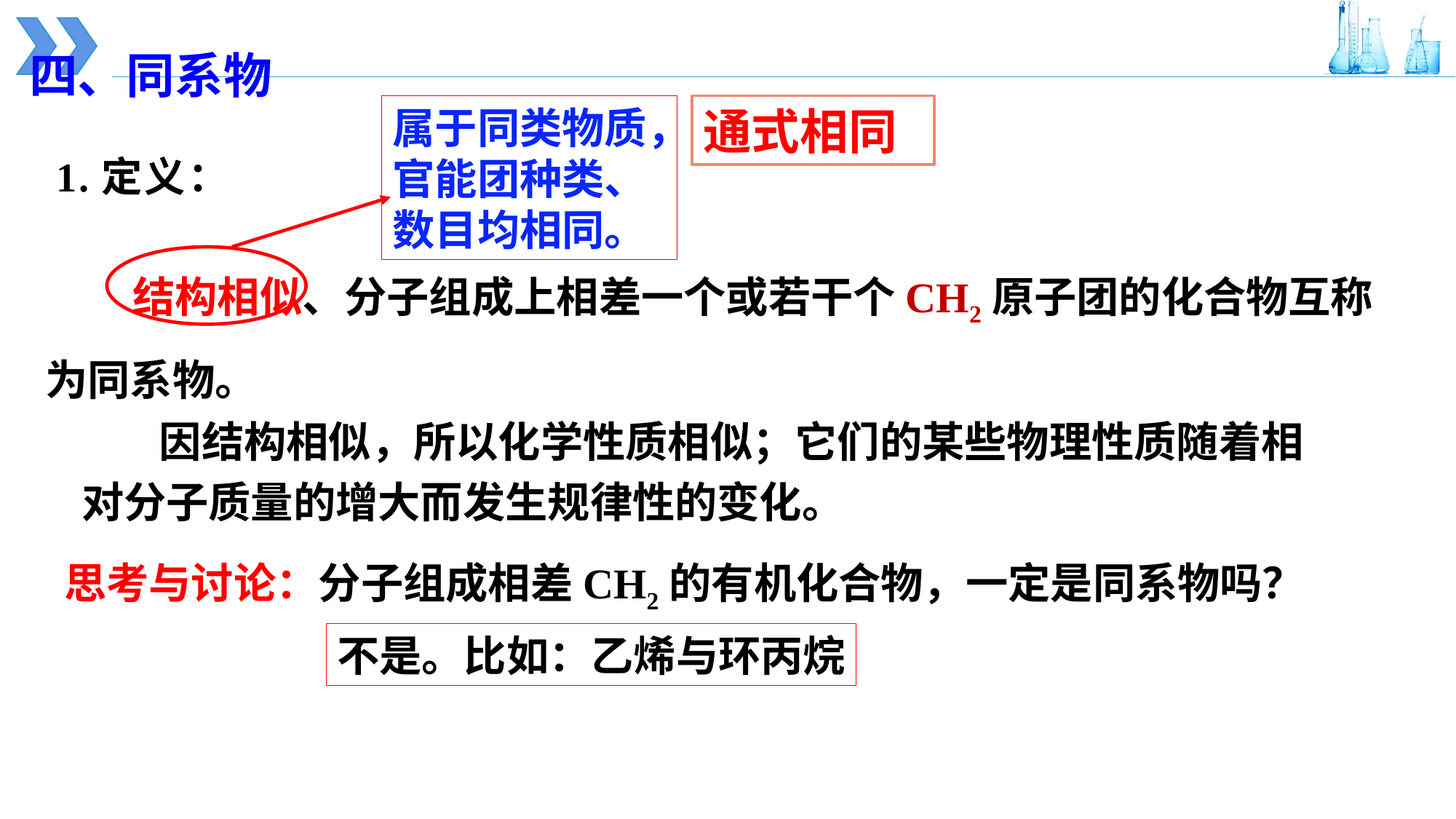

四、同系物
属于同类物质，官能团种类、数目均相同。
通式相同
1.定义：

        结构相似、分子组成上相差一个或若干个CH2原子团的化合物互称为同系物。
       因结构相似，所以化学性质相似；它们的某些物理性质随着相对分子质量的增大而发生规律性的变化。
 思考与讨论：分子组成相差CH2的有机化合物，一定是同系物吗？
不是。比如：乙烯与环丙烷